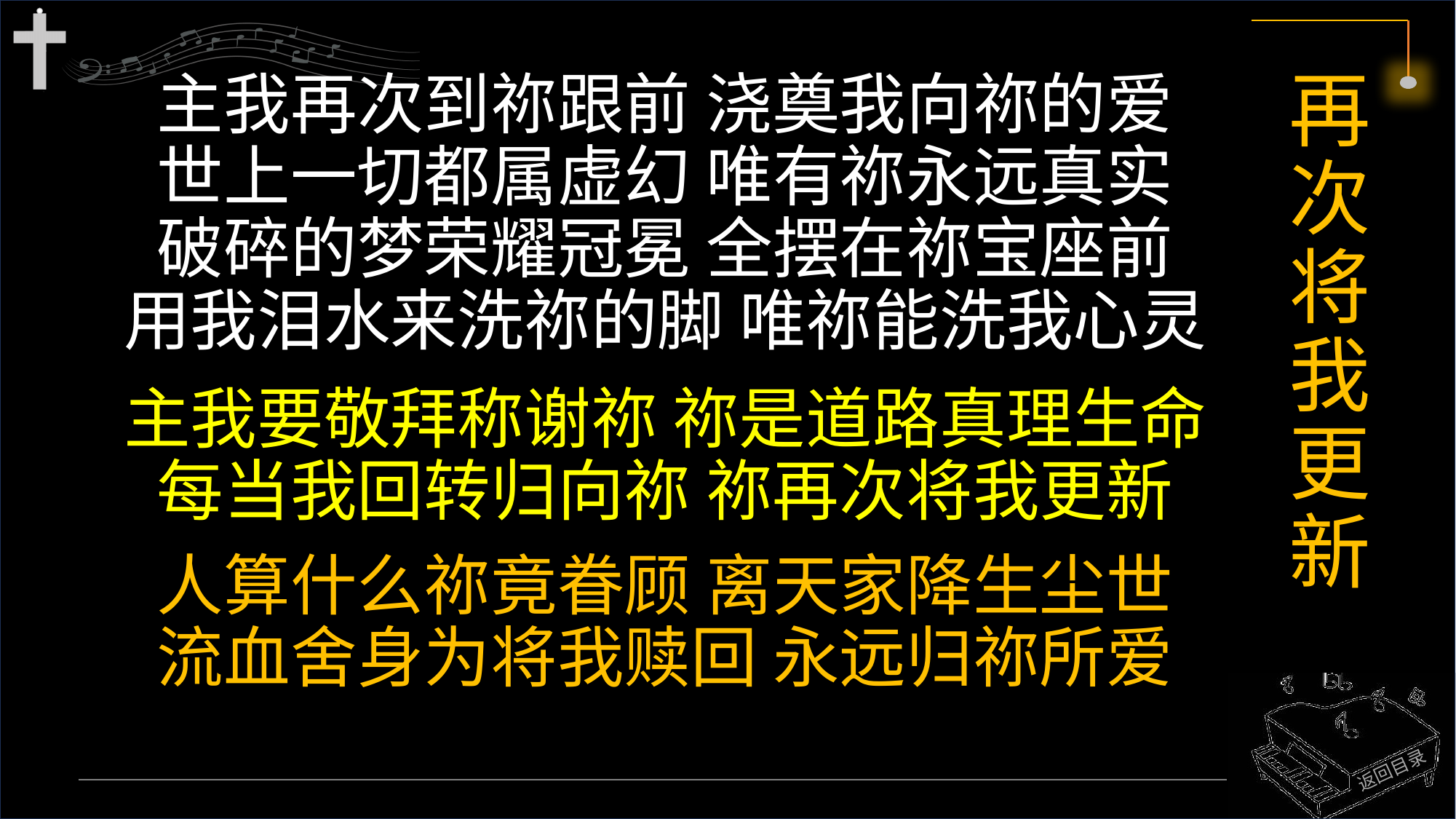

# 再次将我更新
主我再次到祢跟前 浇奠我向祢的爱
世上一切都属虚幻 唯有祢永远真实
破碎的梦荣耀冠冕 全摆在祢宝座前
用我泪水来洗祢的脚 唯祢能洗我心灵
主我要敬拜称谢祢 祢是道路真理生命
每当我回转归向祢 祢再次将我更新
人算什么祢竟眷顾 离天家降生尘世
流血舍身为将我赎回 永远归祢所爱